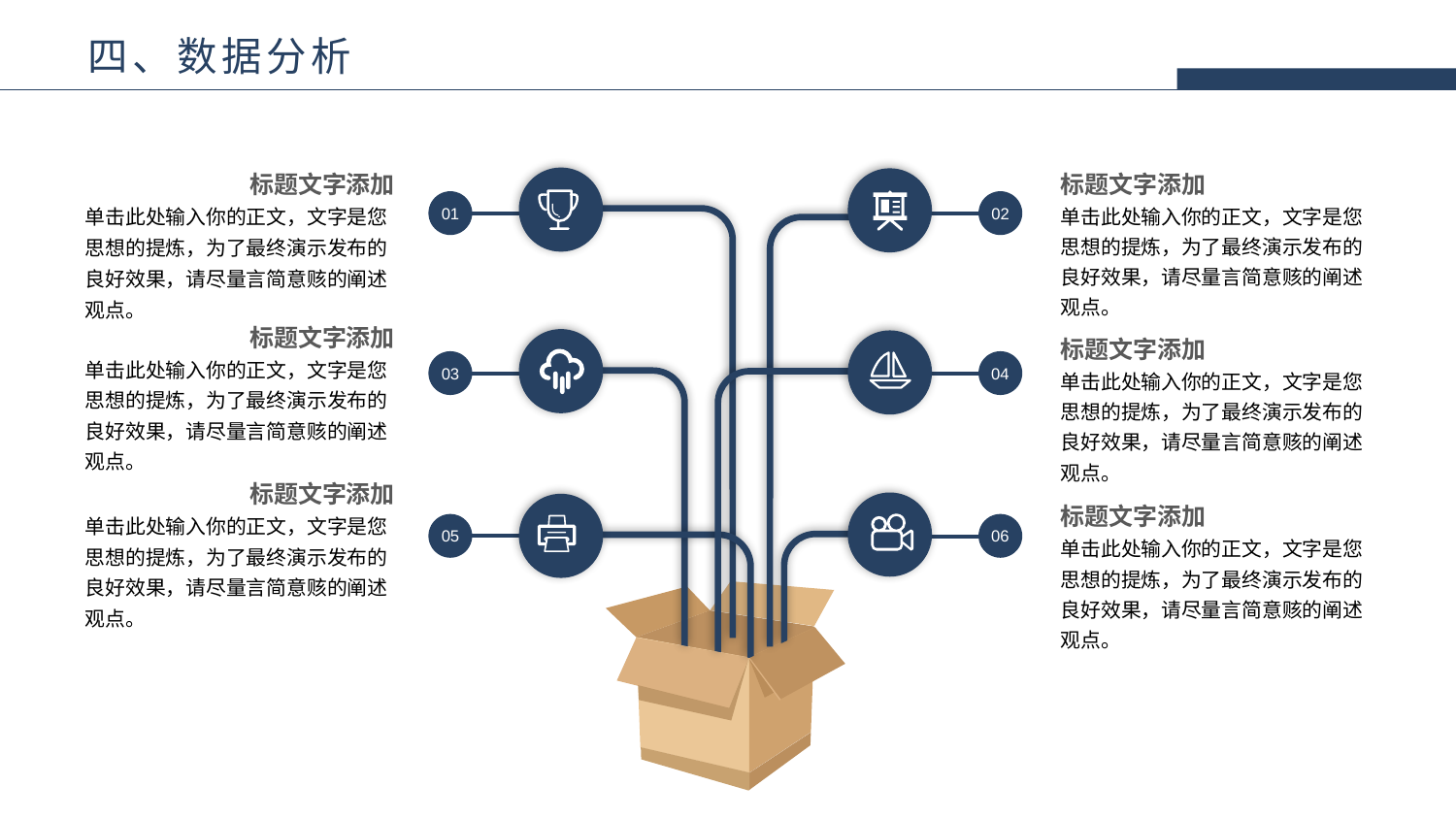

四、数据分析

标题文字添加
单击此处输入你的正文，文字是您思想的提炼，为了最终演示发布的良好效果，请尽量言简意赅的阐述观点。

标题文字添加
单击此处输入你的正文，文字是您思想的提炼，为了最终演示发布的良好效果，请尽量言简意赅的阐述观点。

01

02

标题文字添加
单击此处输入你的正文，文字是您思想的提炼，为了最终演示发布的良好效果，请尽量言简意赅的阐述观点。
标题文字添加
单击此处输入你的正文，文字是您思想的提炼，为了最终演示发布的良好效果，请尽量言简意赅的阐述观点。

03

04

标题文字添加
单击此处输入你的正文，文字是您思想的提炼，为了最终演示发布的良好效果，请尽量言简意赅的阐述观点。

标题文字添加
单击此处输入你的正文，文字是您思想的提炼，为了最终演示发布的良好效果，请尽量言简意赅的阐述观点。

06

05